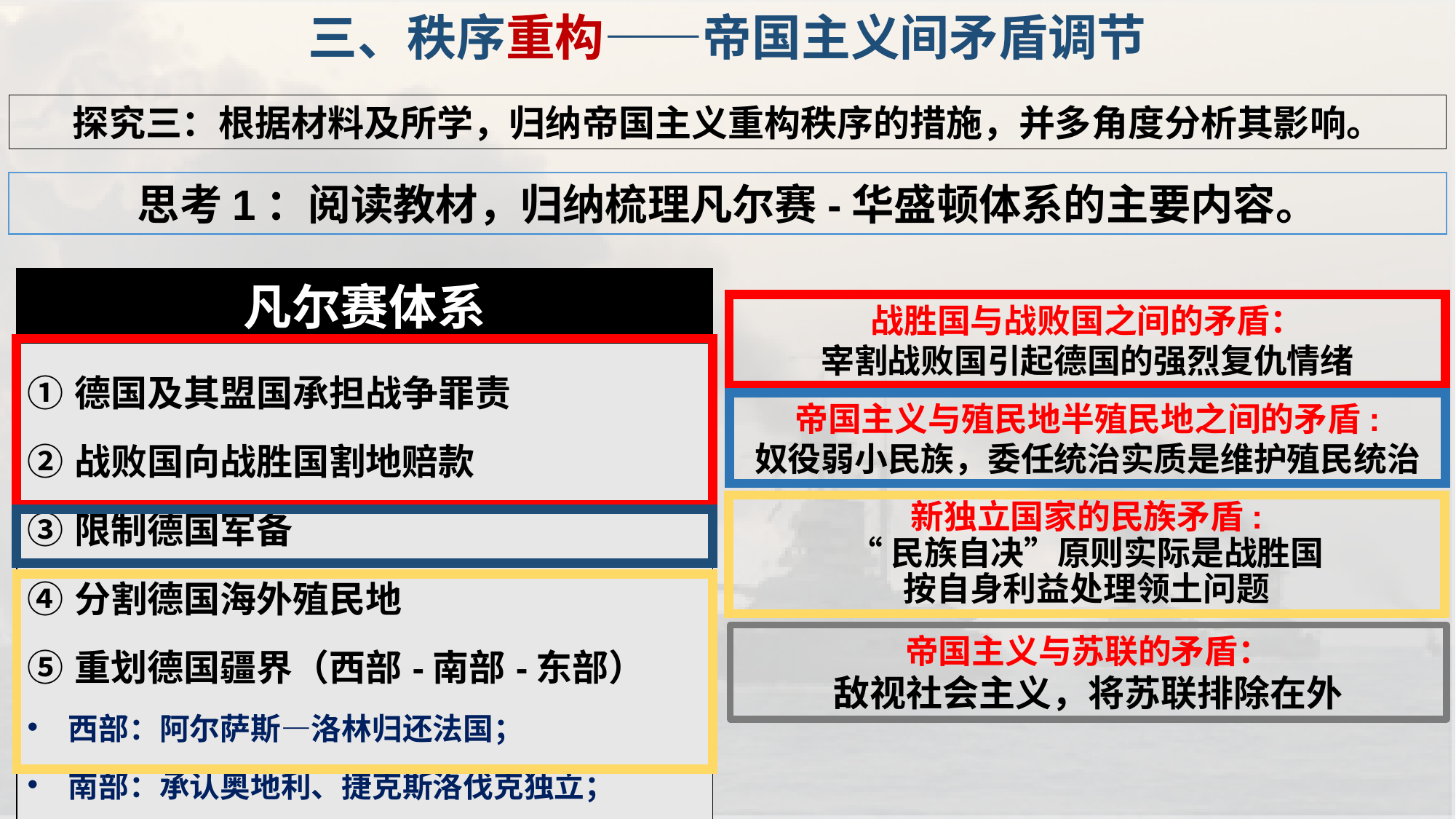

三、秩序重构——帝国主义间矛盾调节
探究三：根据材料及所学，归纳帝国主义重构秩序的措施，并多角度分析其影响。
思考1：阅读教材，归纳梳理凡尔赛-华盛顿体系的主要内容。
| 凡尔赛体系 |
| --- |
| ①德国及其盟国承担战争罪责 ②战败国向战胜国割地赔款 ③限制德国军备 ④分割德国海外殖民地 ⑤重划德国疆界（西部-南部-东部） 西部：阿尔萨斯—洛林归还法国； 南部：承认奥地利、捷克斯洛伐克独立； 东部：承认波兰 |
战胜国与战败国之间的矛盾：
宰割战败国引起德国的强烈复仇情绪

帝国主义与殖民地半殖民地之间的矛盾:
奴役弱小民族，委任统治实质是维护殖民统治
新独立国家的民族矛盾:
“民族自决”原则实际是战胜国
按自身利益处理领土问题

帝国主义与苏联的矛盾：
敌视社会主义，将苏联排除在外